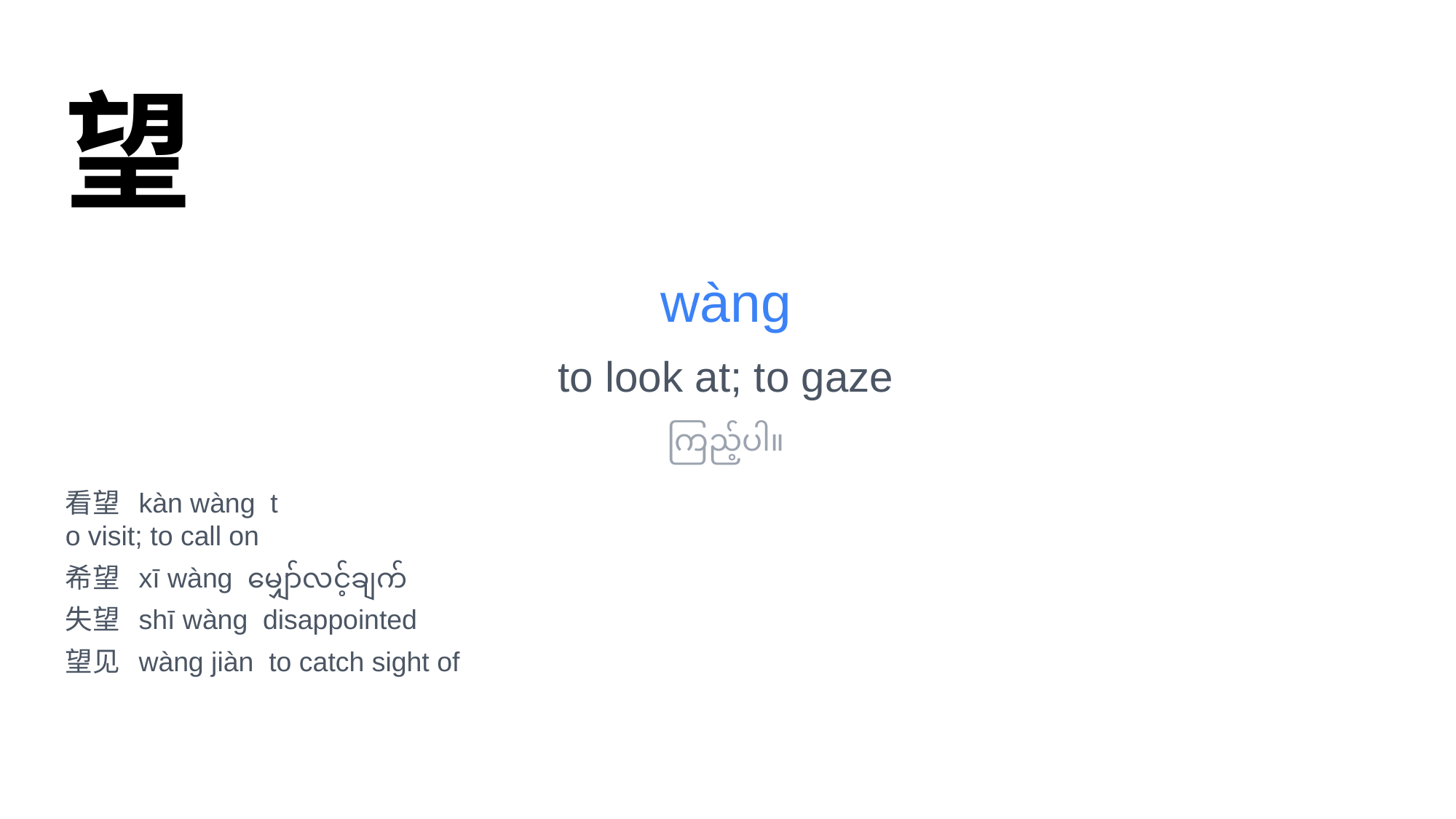

望
wàng
to look at; to gaze
ကြည့်ပါ။
看望  kàn wàng  t
o visit; to call on
希望  xī wàng  မျှော်လင့်ချက်
失望  shī wàng  disappointed
望见  wàng jiàn  to catch sight of